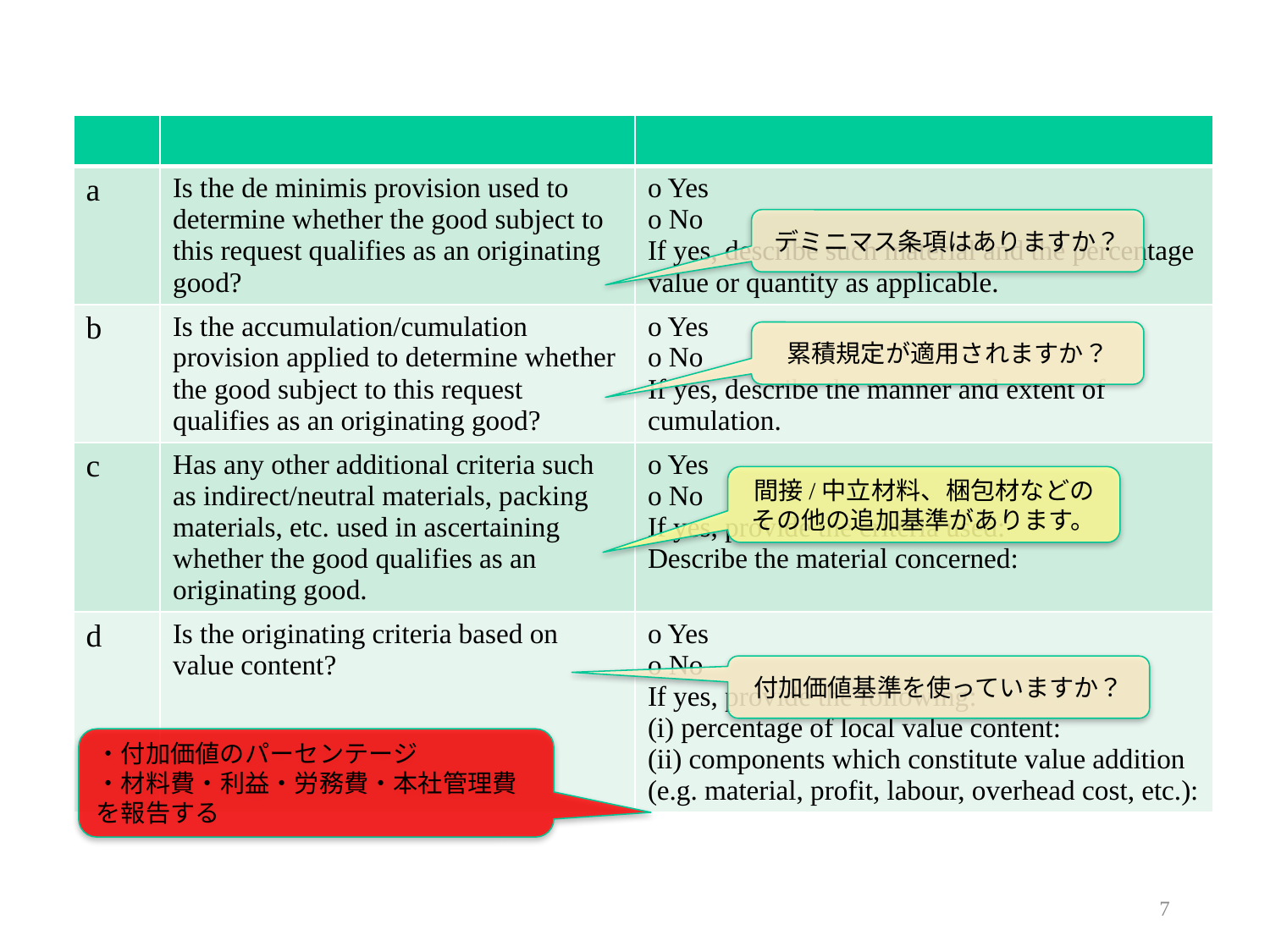

|  |  |  |
| --- | --- | --- |
| a | Is the de minimis provision used to determine whether the good subject to this request qualifies as an originating good? | o Yes o No If yes, describe such material and the percentage value or quantity as applicable. |
| b | Is the accumulation/cumulation provision applied to determine whether the good subject to this request qualifies as an originating good? | o Yes o No If yes, describe the manner and extent of cumulation. |
| c | Has any other additional criteria such as indirect/neutral materials, packing materials, etc. used in ascertaining whether the good qualifies as an originating good. | o Yes o No If yes, provide the criteria used: Describe the material concerned: |
| d | Is the originating criteria based on value content? | o Yes o No If yes, provide the following: (i) percentage of local value content: (ii) components which constitute value addition (e.g. material, profit, labour, overhead cost, etc.): |
デミニマス条項はありますか？
累積規定が適用されますか？
間接/中立材料、梱包材などのその他の追加基準があります。
付加価値基準を使っていますか？
・付加価値のパーセンテージ
・材料費・利益・労務費・本社管理費
を報告する
7